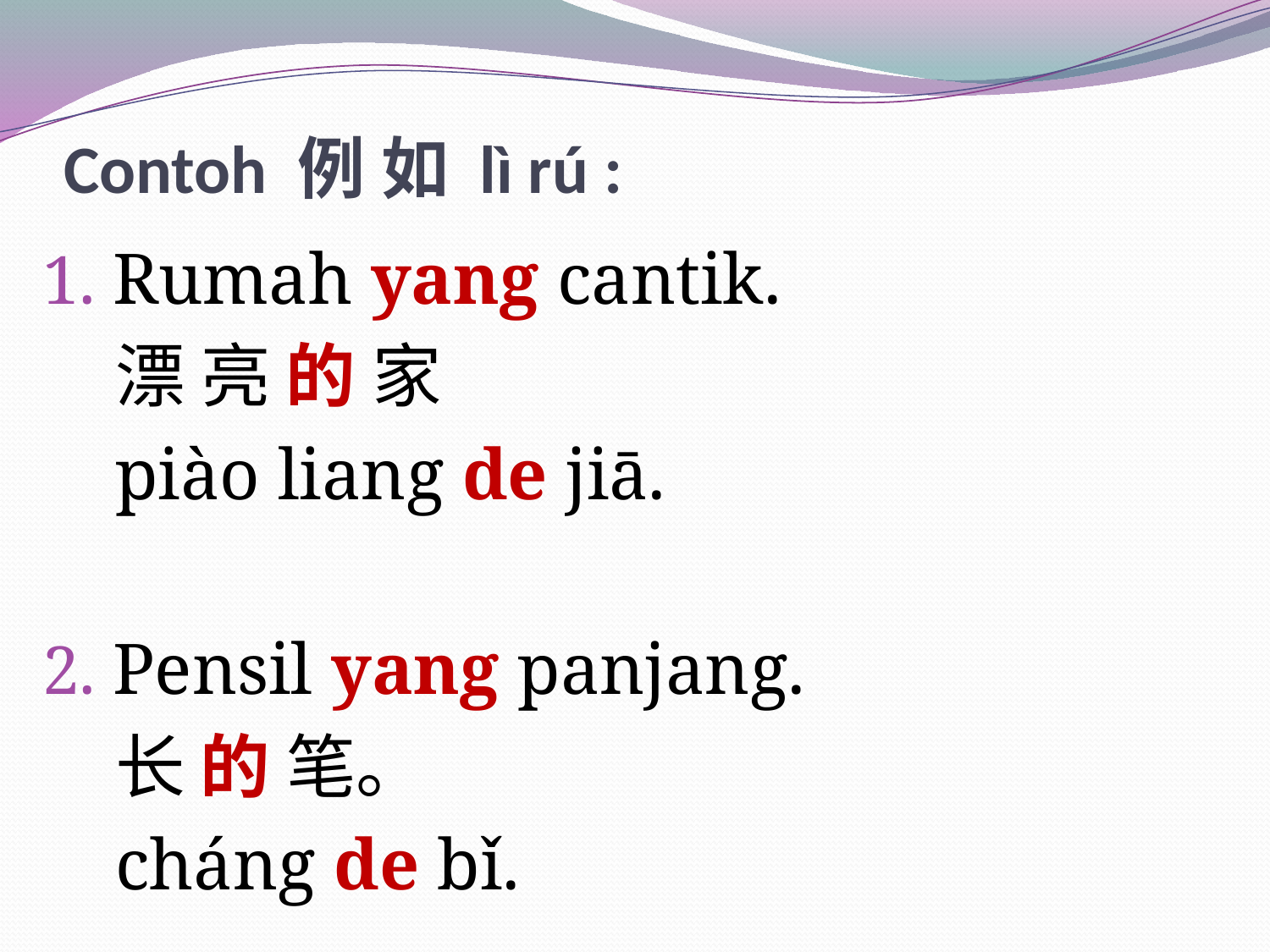

# Contoh 例 如 lì rú :
Rumah yang cantik.
漂 亮 的 家
piào liang de jiā.

Pensil yang panjang.
长 的 笔。
cháng de bǐ.